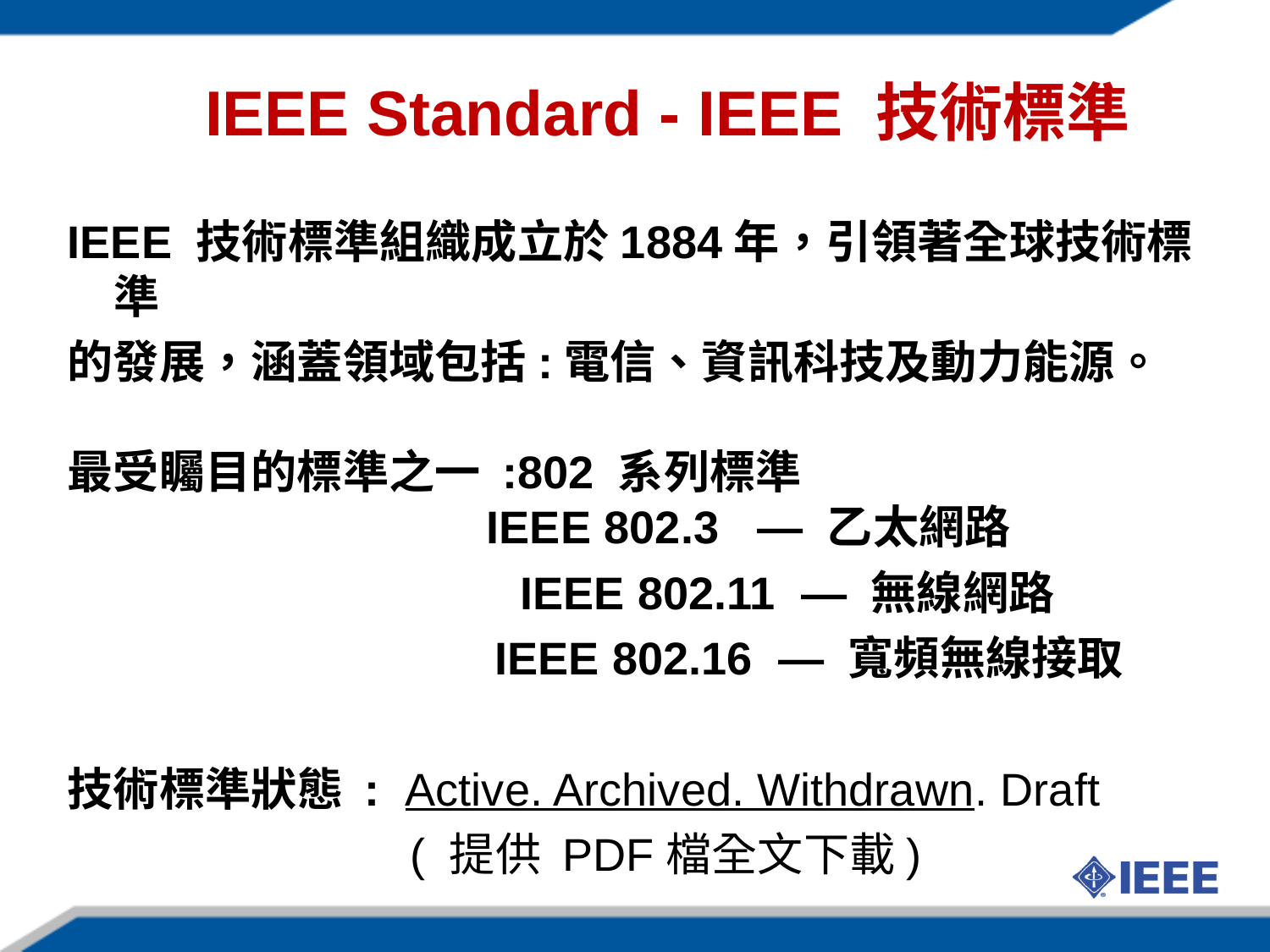

IEEE Standard - IEEE 技術標準
IEEE 技術標準組織成立於1884年，引領著全球技術標準
的發展，涵蓋領域包括:電信、資訊科技及動力能源。

最受矚目的標準之一 :802 系列標準
                                 IEEE 802.3   — 乙太網路
		            	  IEEE 802.11  — 無線網路
                             	IEEE 802.16  — 寬頻無線接取

技術標準狀態 :  Active. Archived. Withdrawn. Draft‏
                           ( 提供 PDF檔全文下載)